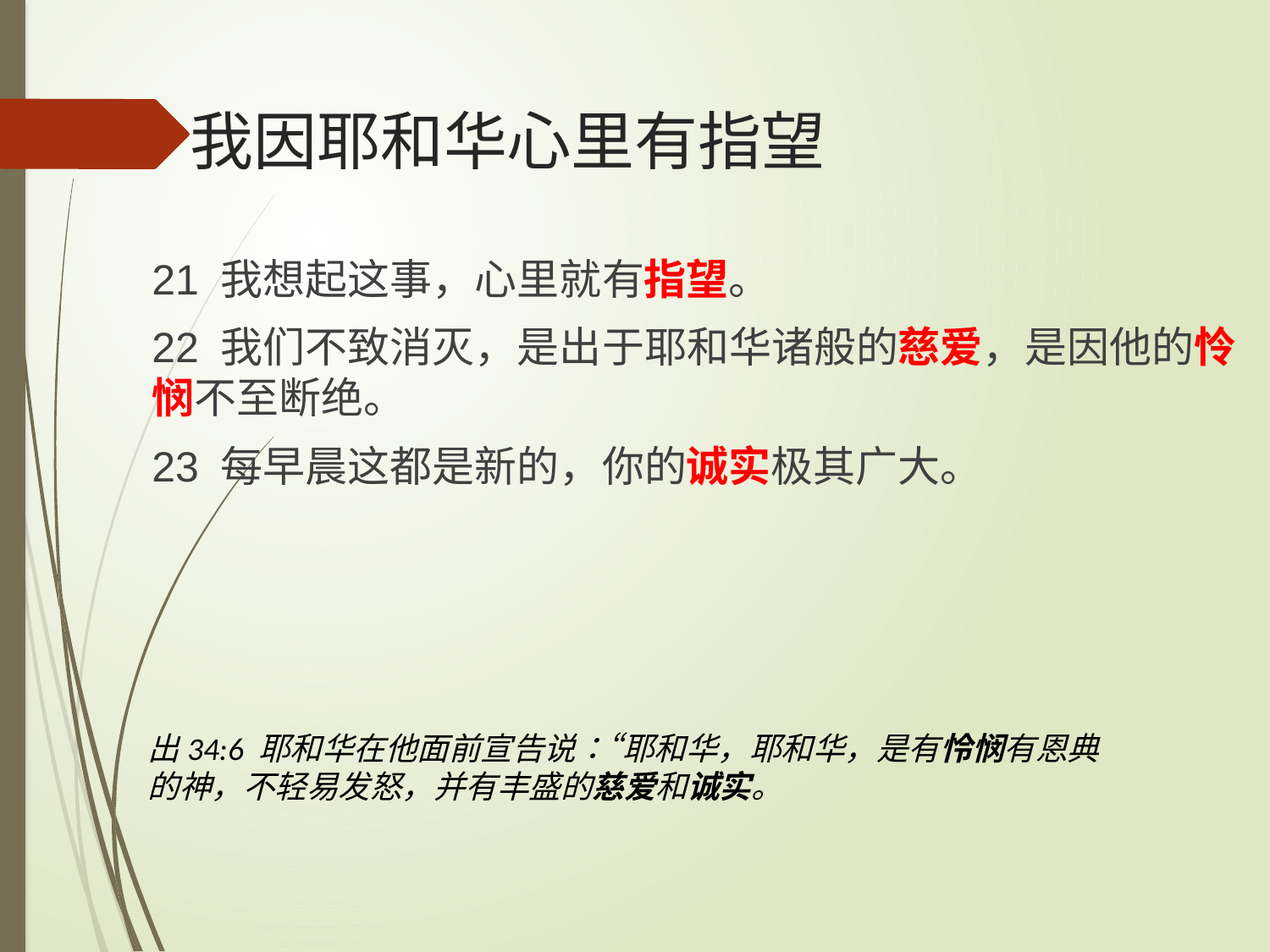

# 我因耶和华心里有指望
21 我想起这事，心里就有指望。
22 我们不致消灭，是出于耶和华诸般的慈爱，是因他的怜悯不至断绝。
23 每早晨这都是新的，你的诚实极其广大。
出34:6 耶和华在他面前宣告说：“耶和华，耶和华，是有怜悯有恩典的神，不轻易发怒，并有丰盛的慈爱和诚实。